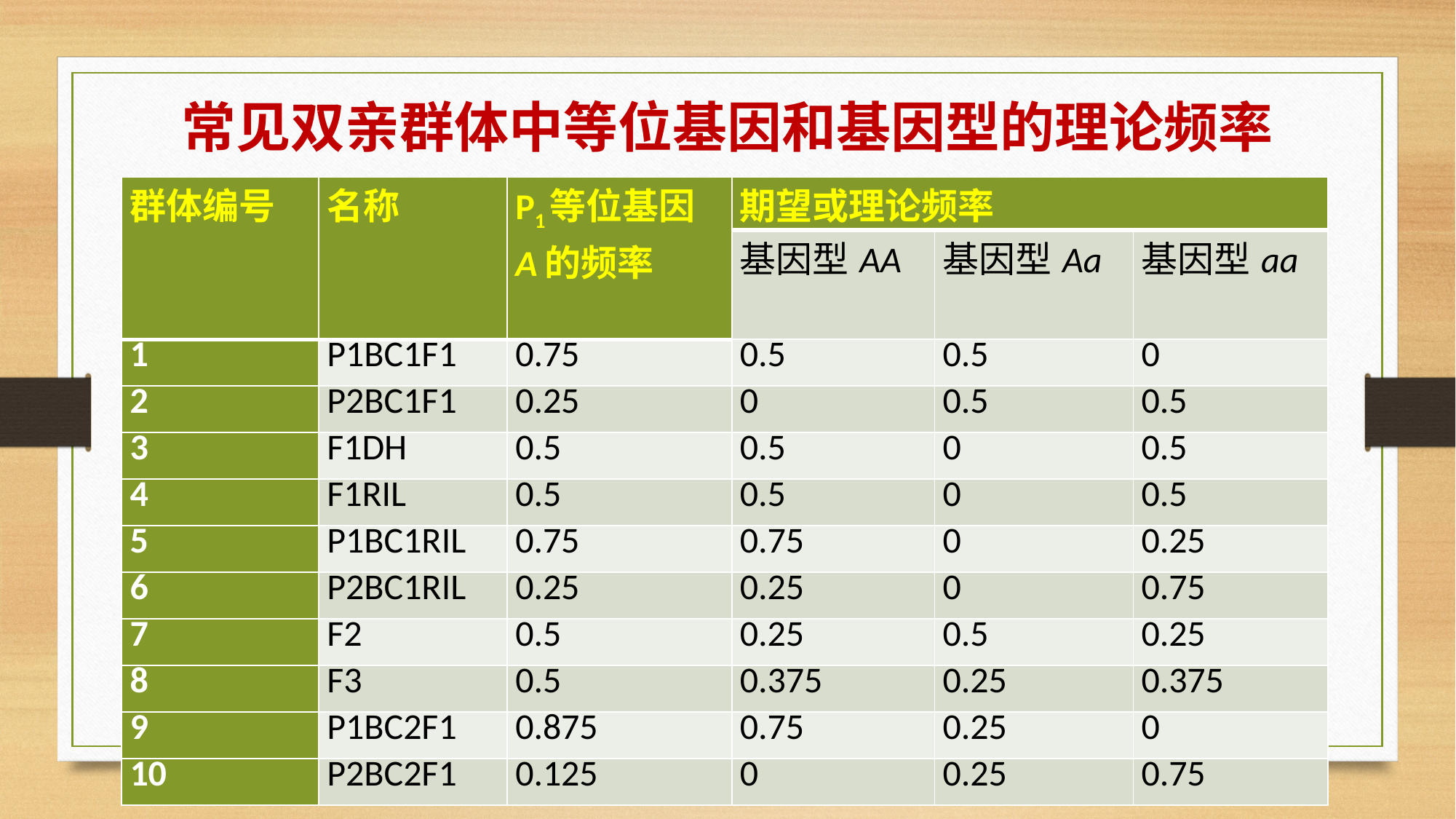

# 常见双亲群体中等位基因和基因型的理论频率
| 群体编号 | 名称 | P1等位基因A的频率 | 期望或理论频率 |  |  |
| --- | --- | --- | --- | --- | --- |
|  |  |  | 基因型AA | 基因型Aa | 基因型aa |
| 1 | P1BC1F1 | 0.75 | 0.5 | 0.5 | 0 |
| 2 | P2BC1F1 | 0.25 | 0 | 0.5 | 0.5 |
| 3 | F1DH | 0.5 | 0.5 | 0 | 0.5 |
| 4 | F1RIL | 0.5 | 0.5 | 0 | 0.5 |
| 5 | P1BC1RIL | 0.75 | 0.75 | 0 | 0.25 |
| 6 | P2BC1RIL | 0.25 | 0.25 | 0 | 0.75 |
| 7 | F2 | 0.5 | 0.25 | 0.5 | 0.25 |
| 8 | F3 | 0.5 | 0.375 | 0.25 | 0.375 |
| 9 | P1BC2F1 | 0.875 | 0.75 | 0.25 | 0 |
| 10 | P2BC2F1 | 0.125 | 0 | 0.25 | 0.75 |